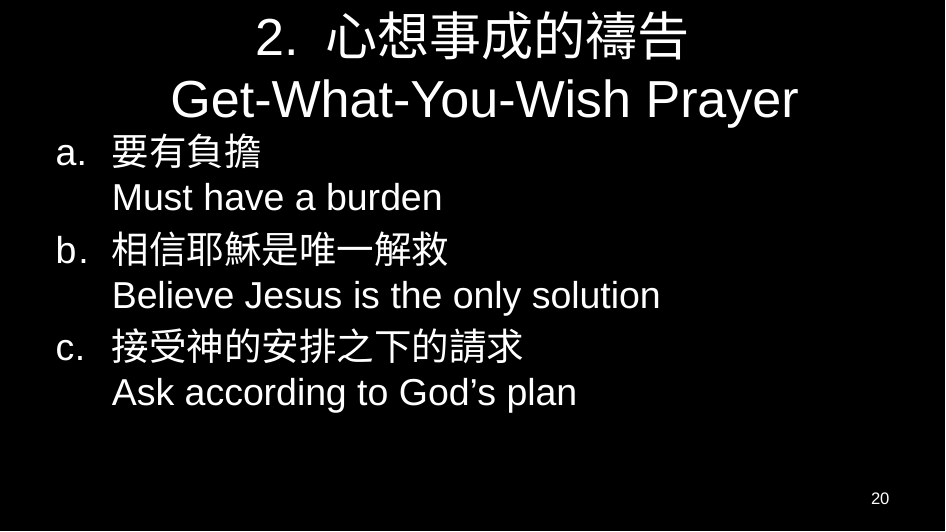

# 2. 心想事成的禱告 Get-What-You-Wish Prayer
要有負擔
Must have a burden
相信耶穌是唯一解救
Believe Jesus is the only solution
接受神的安排之下的請求
Ask according to God’s plan
20